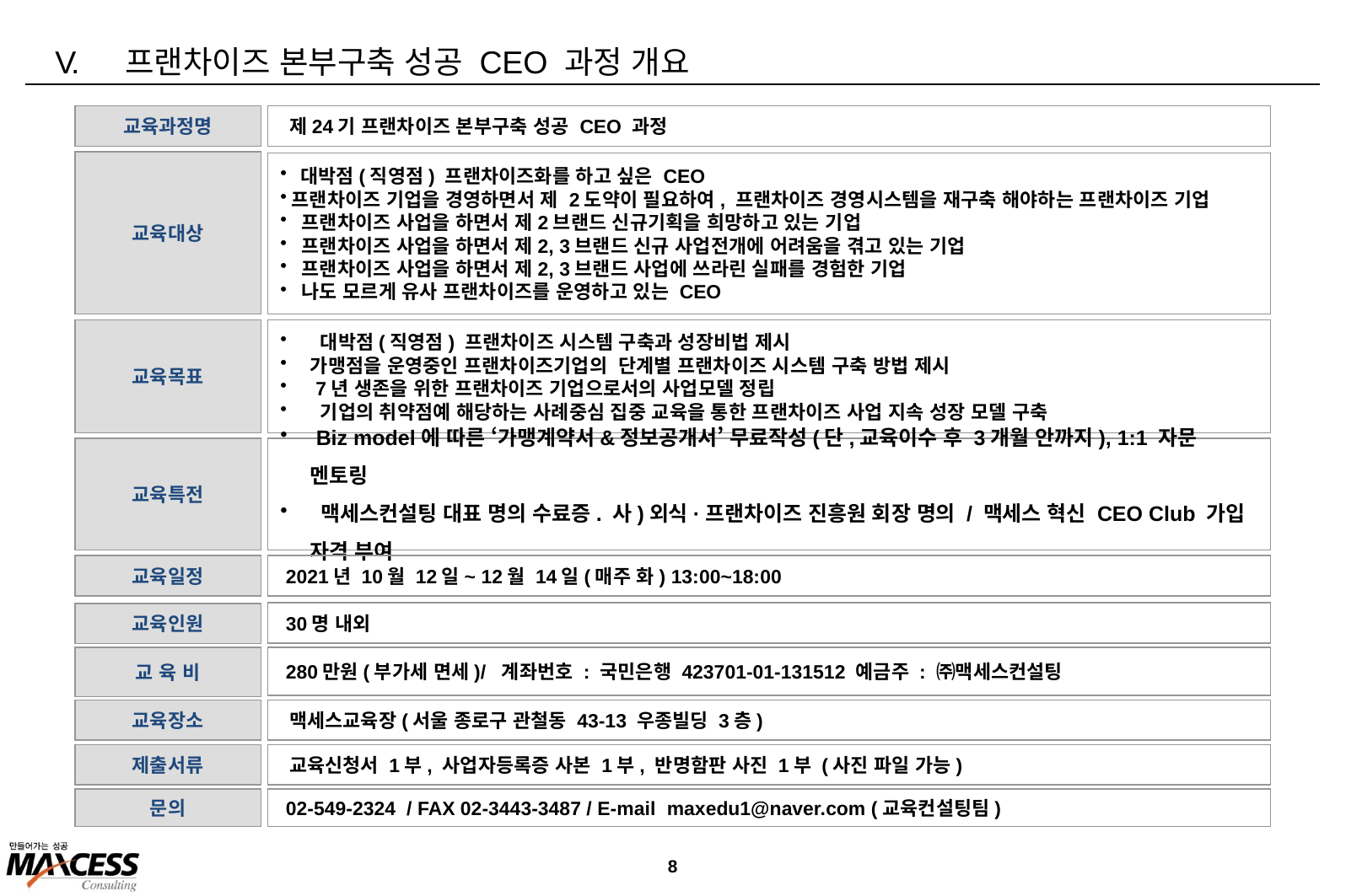

프랜차이즈 본부구축 성공 CEO 과정 개요
교육과정명
 제24기 프랜차이즈 본부구축 성공 CEO 과정
교육대상
 대박점(직영점) 프랜차이즈화를 하고 싶은 CEO
프랜차이즈 기업을 경영하면서 제 2도약이 필요하여, 프랜차이즈 경영시스템을 재구축 해야하는 프랜차이즈 기업
 프랜차이즈 사업을 하면서 제2브랜드 신규기획을 희망하고 있는 기업
 프랜차이즈 사업을 하면서 제2, 3브랜드 신규 사업전개에 어려움을 겪고 있는 기업
 프랜차이즈 사업을 하면서 제2, 3브랜드 사업에 쓰라린 실패를 경험한 기업
 나도 모르게 유사 프랜차이즈를 운영하고 있는 CEO
 대박점(직영점) 프랜차이즈 시스템 구축과 성장비법 제시
가맹점을 운영중인 프랜차이즈기업의  단계별 프랜차이즈 시스템 구축 방법 제시
 7년 생존을 위한 프랜차이즈 기업으로서의 사업모델 정립
 기업의 취약점예 해당하는 사례중심 집중 교육을 통한 프랜차이즈 사업 지속 성장 모델 구축
교육목표
교육특전

 Biz model에 따른 ‘가맹계약서&정보공개서’ 무료작성(단,교육이수 후 3개월 안까지), 1:1 자문 멘토링
 맥세스컨설팅 대표 명의 수료증. 사)외식·프랜차이즈 진흥원 회장 명의 / 맥세스 혁신 CEO Club 가입 자격 부여
교육일정
 2021년 10월 12일~ 12월 14일(매주 화) 13:00~18:00
 30명 내외
교육인원
교 육 비

 280만원(부가세 면세)/  계좌번호 : 국민은행 423701-01-131512 예금주 : ㈜맥세스컨설팅

교육장소
 맥세스교육장(서울 종로구 관철동 43-13 우종빌딩 3층)
제출서류
 교육신청서 1부, 사업자등록증 사본 1부, 반명함판 사진 1부 (사진 파일 가능)
문의
 02-549-2324  / FAX 02-3443-3487 / E-mail  maxedu1@naver.com (교육컨설팅팀)
8